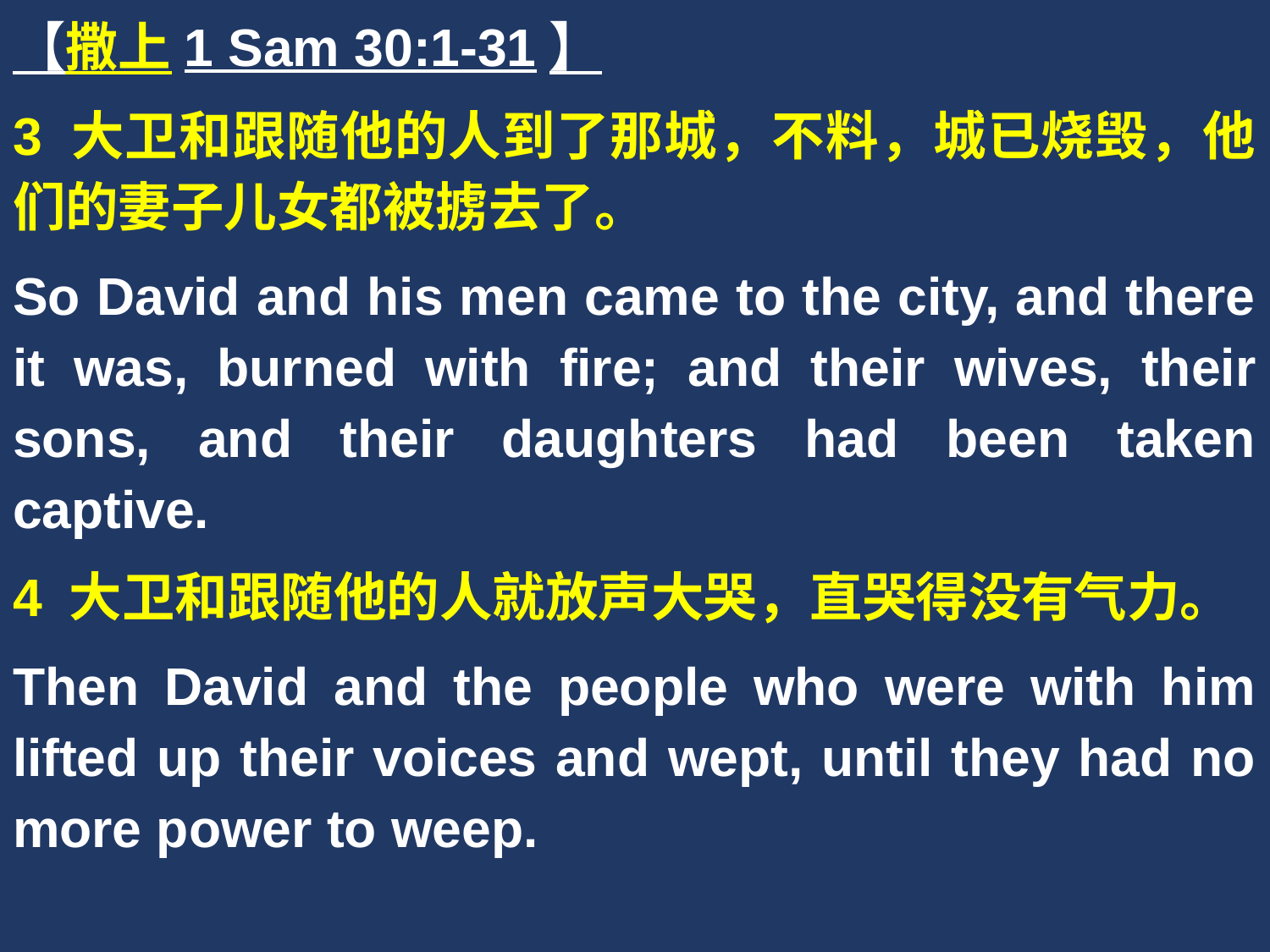

【撒上1 Sam 30:1-31】
3 大卫和跟随他的人到了那城，不料，城已烧毁，他们的妻子儿女都被掳去了。
So David and his men came to the city, and there it was, burned with fire; and their wives, their sons, and their daughters had been taken captive.
4 大卫和跟随他的人就放声大哭，直哭得没有气力。
Then David and the people who were with him lifted up their voices and wept, until they had no more power to weep.